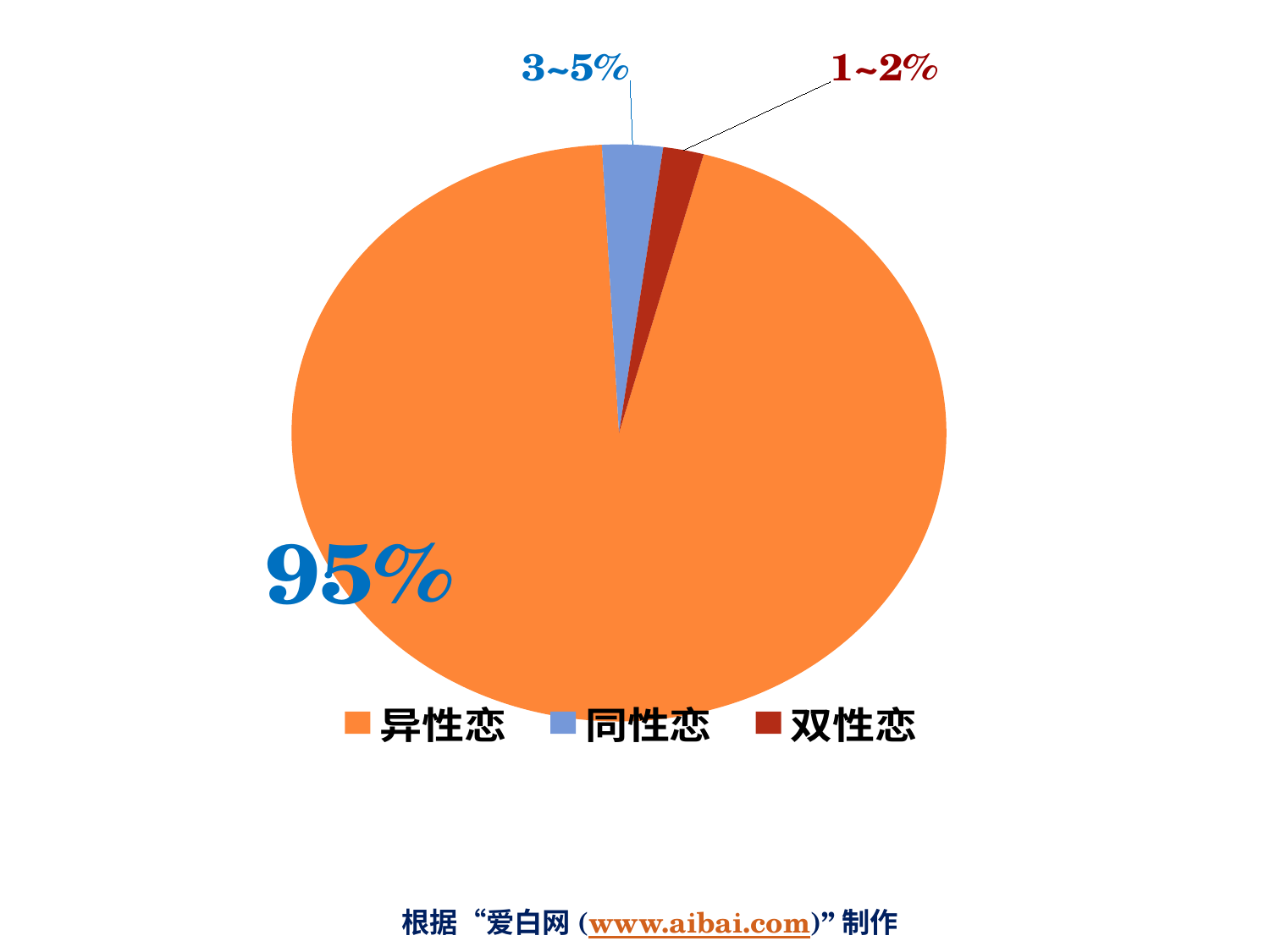

### Chart

| Category | 性取向 |
|---|---|
| 异性恋 | 95.0 |
| 同性恋 | 3.0 |
| 双性恋 | 2.0 |
根据“爱白网(www.aibai.com)”制作